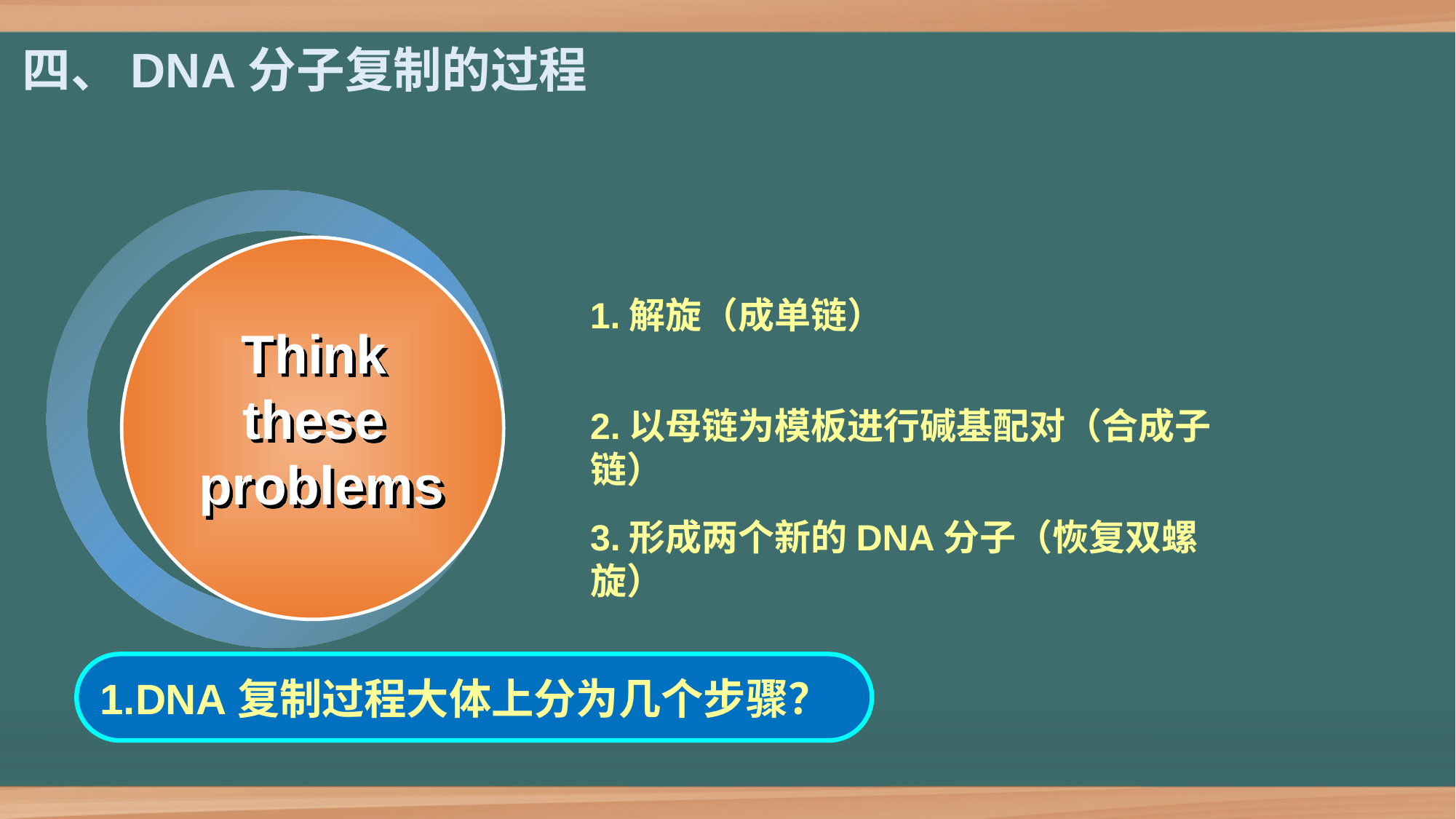

四、DNA分子复制的过程

1.解旋（成单链）
Think
these
problems
2.以母链为模板进行碱基配对（合成子链）
3.形成两个新的DNA分子（恢复双螺旋）
1.DNA复制过程大体上分为几个步骤？